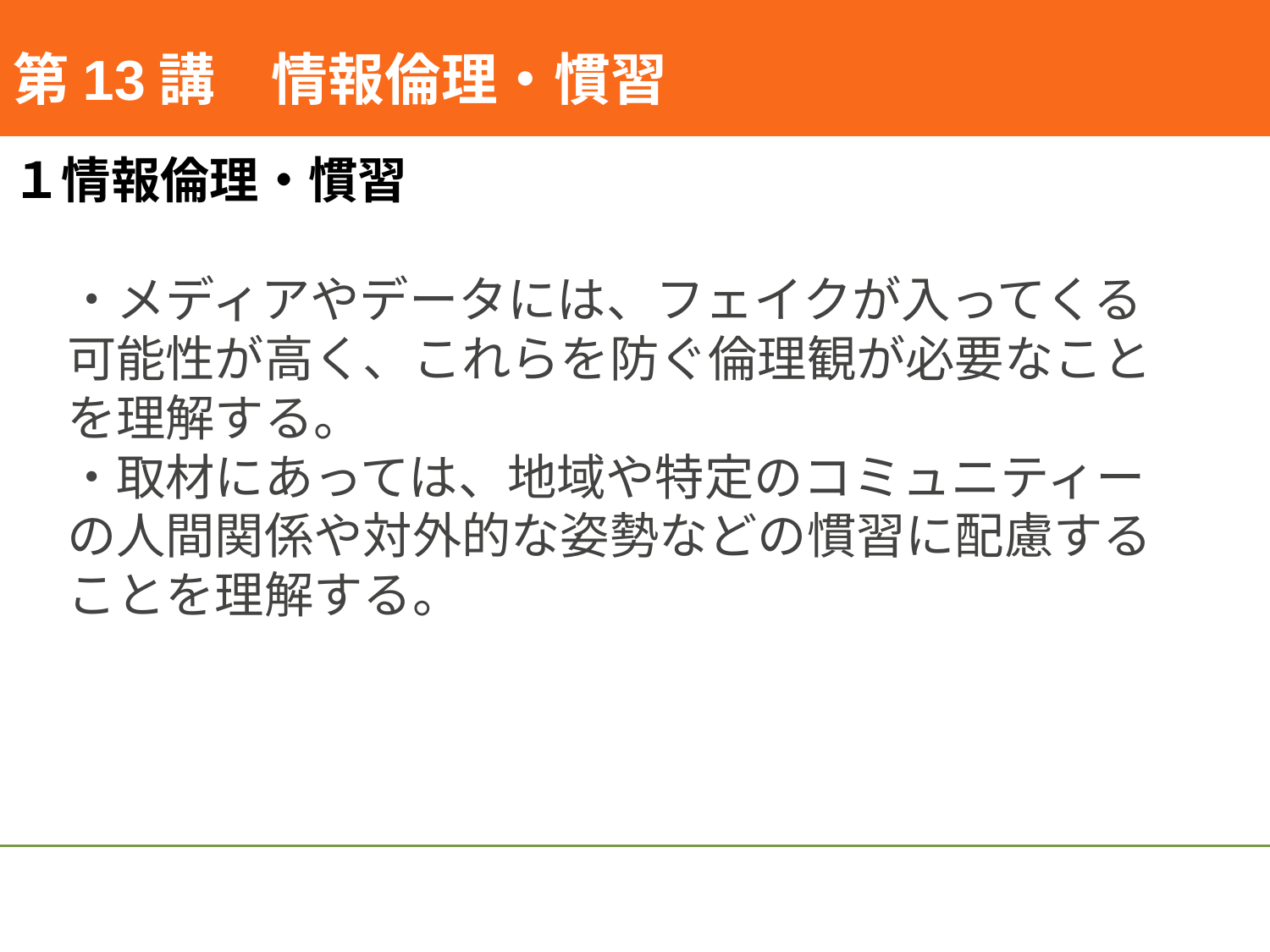

#
第13講　情報倫理・慣習
１情報倫理・慣習
・メディアやデータには、フェイクが入ってくる可能性が高く、これらを防ぐ倫理観が必要なことを理解する。
・取材にあっては、地域や特定のコミュニティーの人間関係や対外的な姿勢などの慣習に配慮することを理解する。